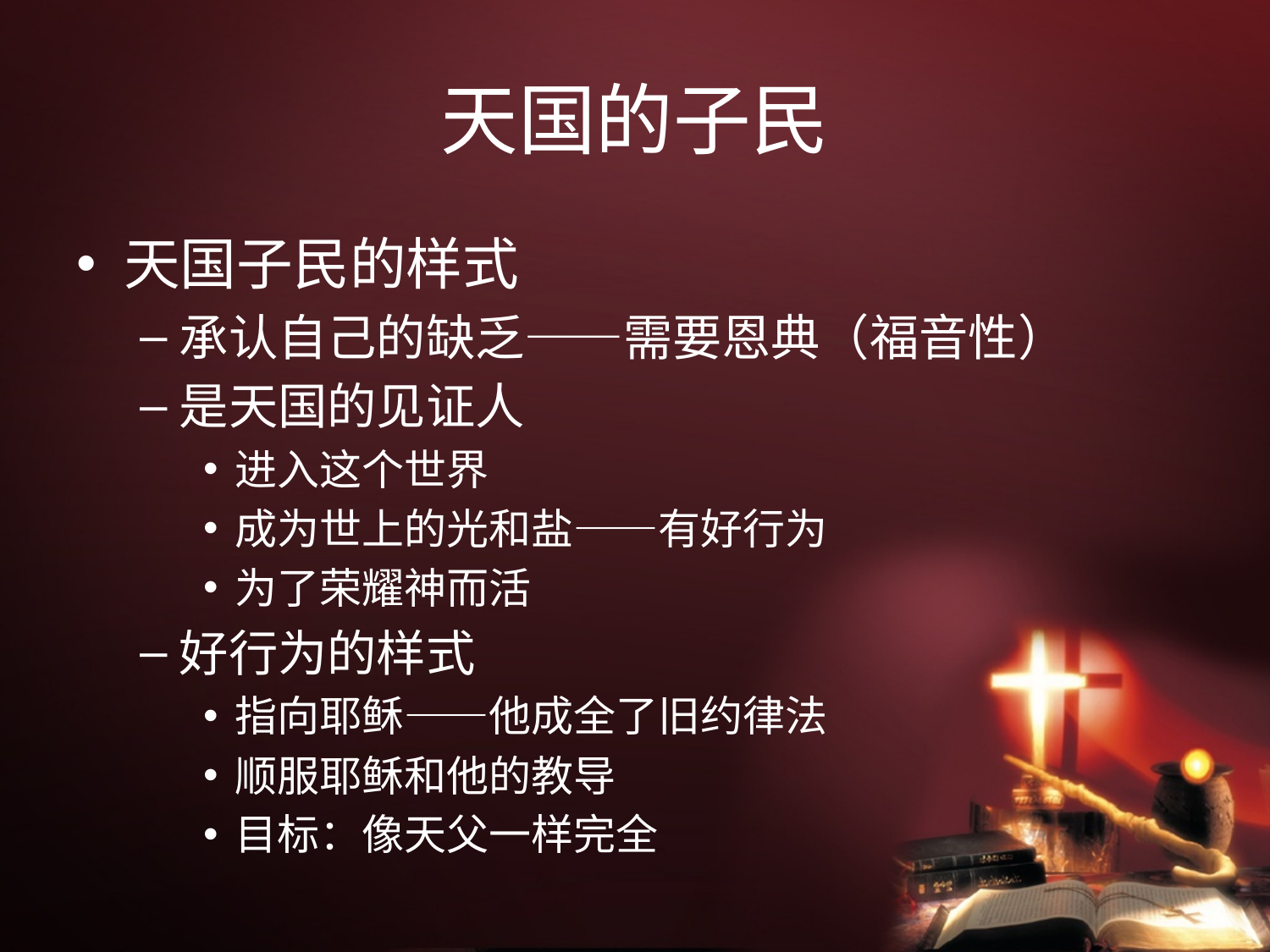

# 天国的子民
天国子民的样式
承认自己的缺乏——需要恩典（福音性）
是天国的见证人
进入这个世界
成为世上的光和盐——有好行为
为了荣耀神而活
好行为的样式
指向耶稣——他成全了旧约律法
顺服耶稣和他的教导
目标：像天父一样完全